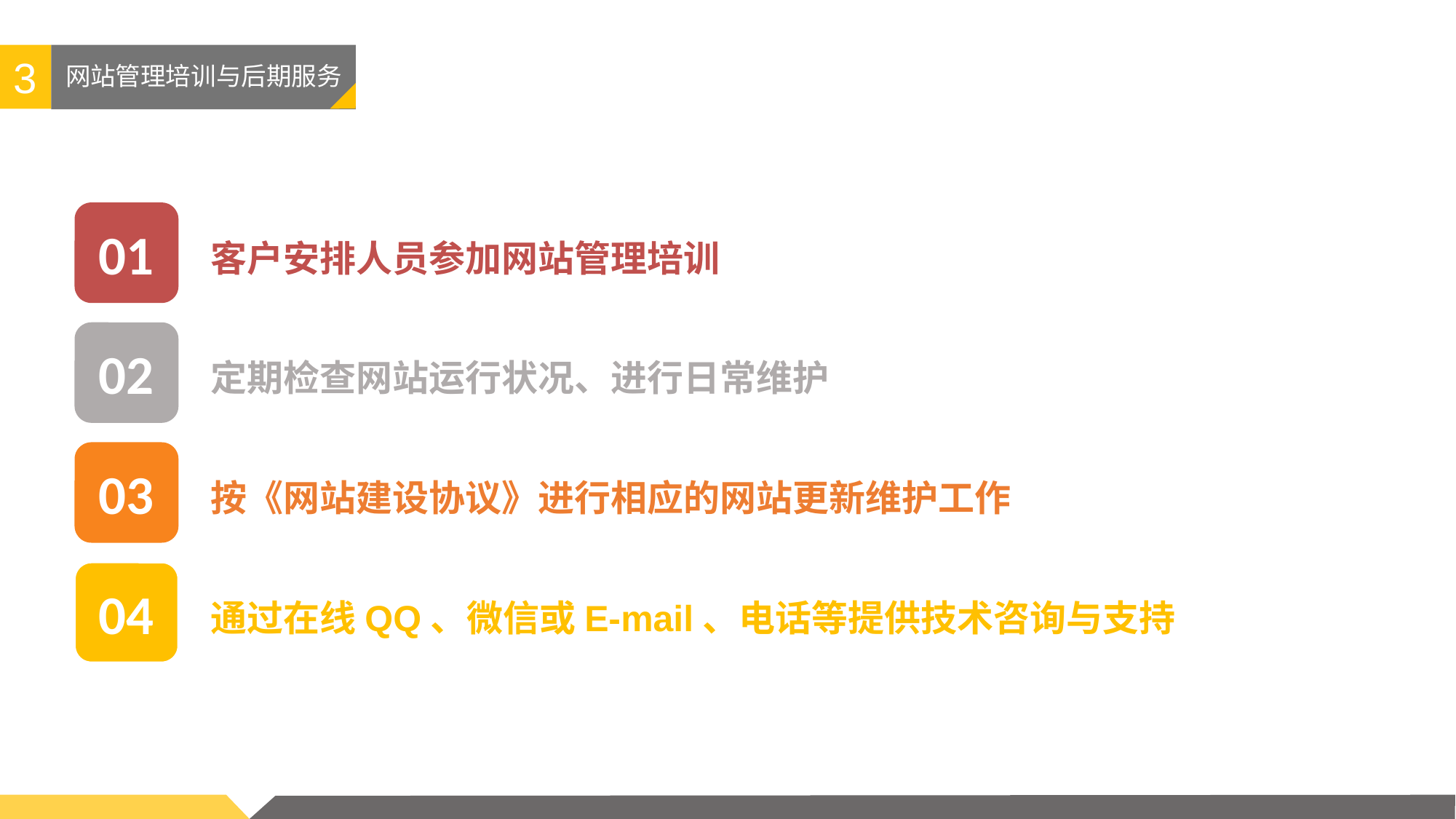

3
# 网站管理培训与后期服务

01
客户安排人员参加网站管理培训
02
定期检查网站运行状况、进行日常维护
03
按《网站建设协议》进行相应的网站更新维护工作
04
通过在线QQ、微信或E-mail、电话等提供技术咨询与支持